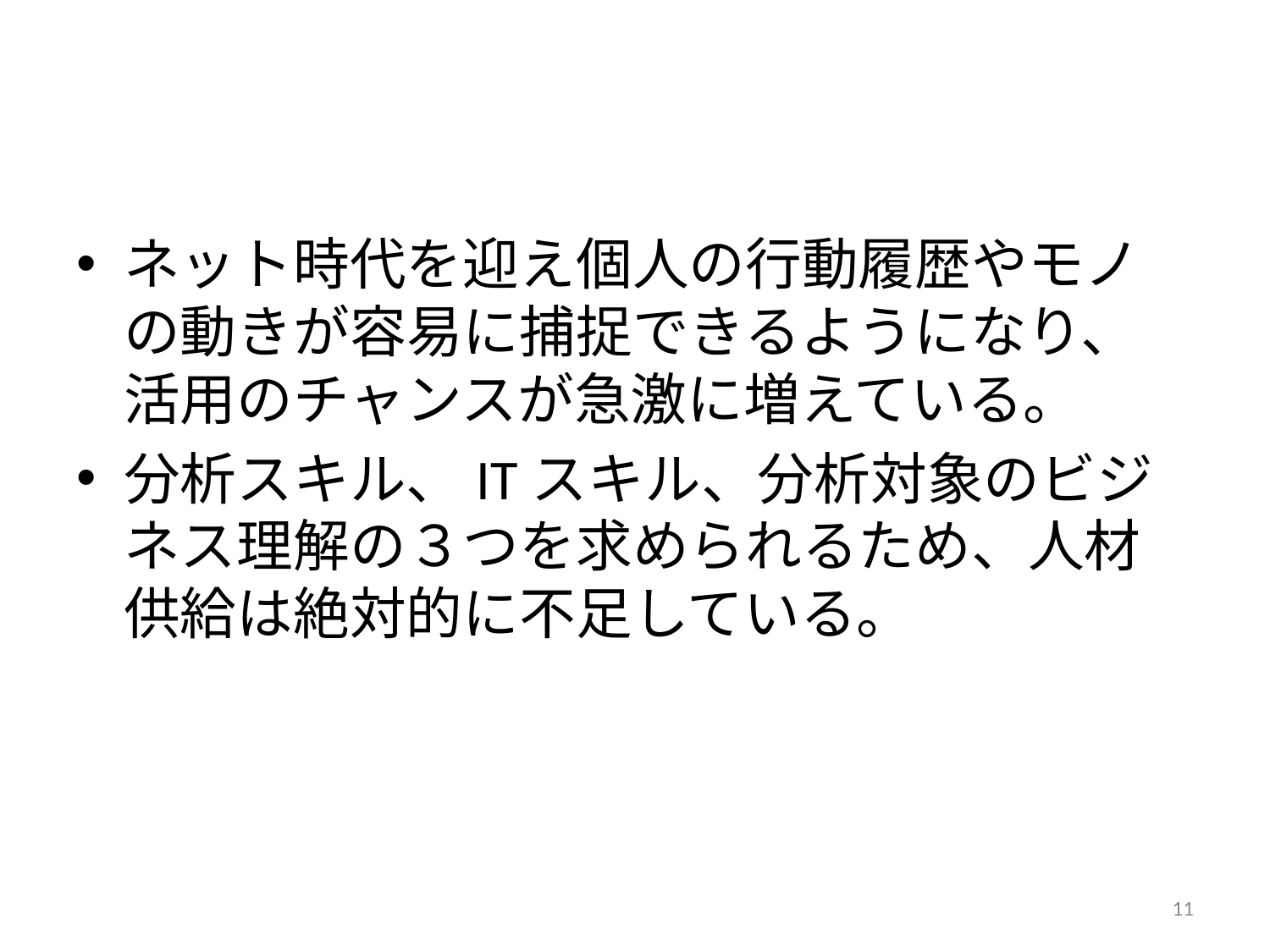

#
ネット時代を迎え個人の行動履歴やモノの動きが容易に捕捉できるようになり、活用のチャンスが急激に増えている。
分析スキル、ITスキル、分析対象のビジネス理解の３つを求められるため、人材供給は絶対的に不足している。
11